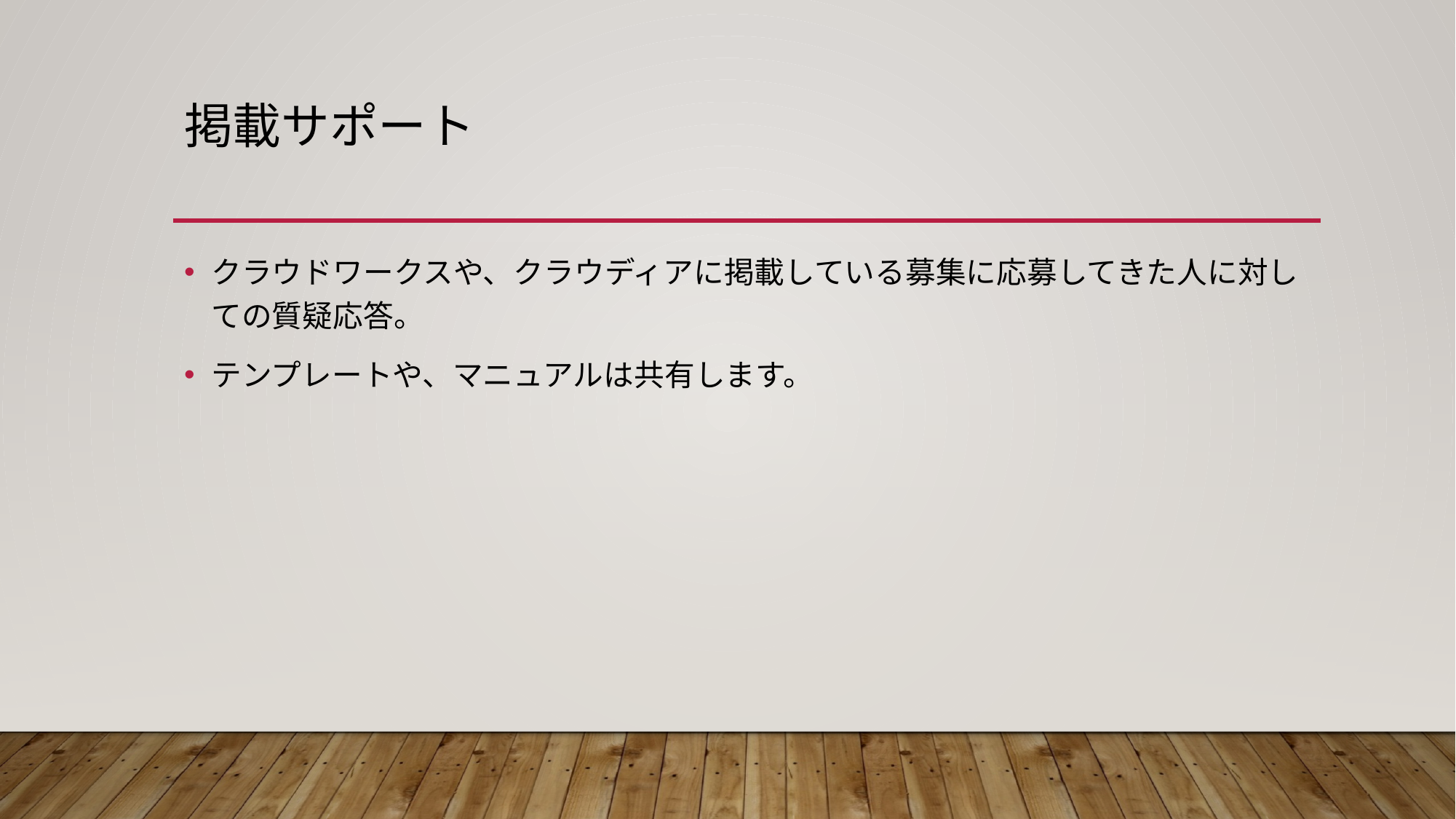

# 掲載サポート
クラウドワークスや、クラウディアに掲載している募集に応募してきた人に対しての質疑応答。
テンプレートや、マニュアルは共有します。